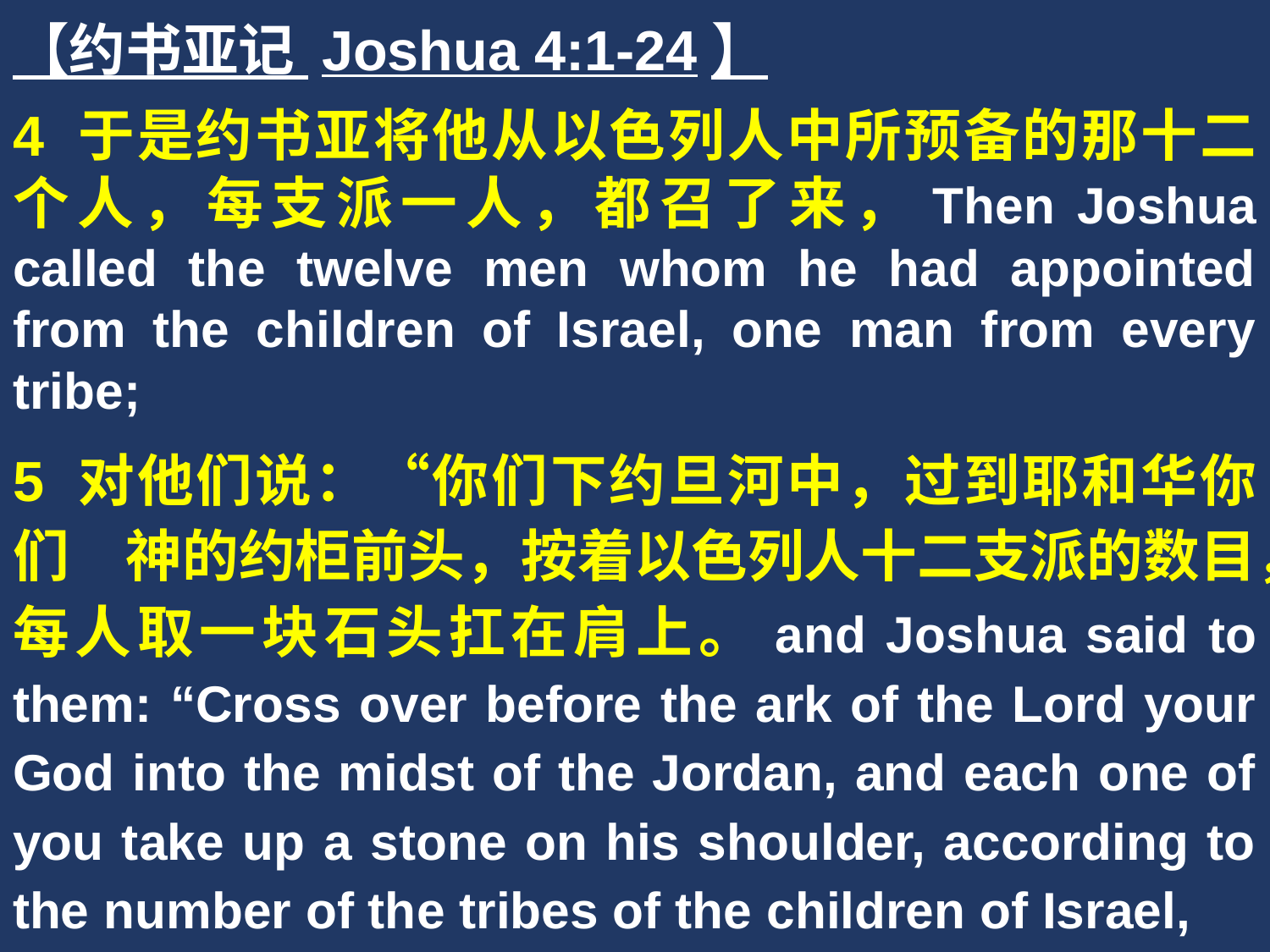

【约书亚记 Joshua 4:1-24】
4 于是约书亚将他从以色列人中所预备的那十二个人，每支派一人，都召了来，Then Joshua called the twelve men whom he had appointed from the children of Israel, one man from every tribe;
5 对他们说：“你们下约旦河中，过到耶和华你们　神的约柜前头，按着以色列人十二支派的数目，每人取一块石头扛在肩上。and Joshua said to them: “Cross over before the ark of the Lord your God into the midst of the Jordan, and each one of you take up a stone on his shoulder, according to the number of the tribes of the children of Israel,